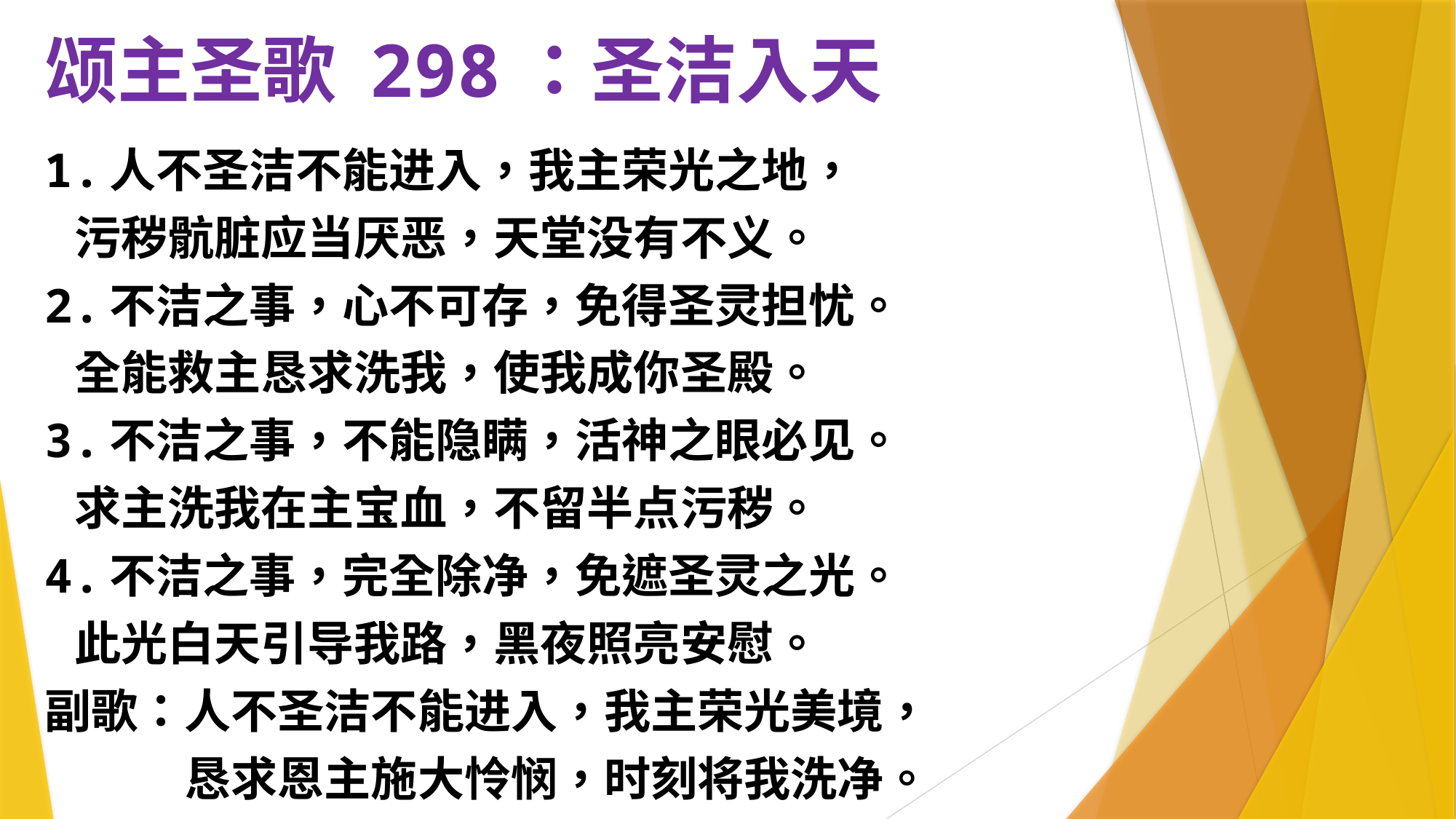

# 颂主圣歌 298：圣洁入天
1.人不圣洁不能进入，我主荣光之地，
  污秽骯脏应当厌恶，天堂没有不义。
2.不洁之事，心不可存，免得圣灵担忧。
  全能救主恳求洗我，使我成你圣殿。
3.不洁之事，不能隐瞒，活神之眼必见。
  求主洗我在主宝血，不留半点污秽。
4.不洁之事，完全除净，免遮圣灵之光。
  此光白天引导我路，黑夜照亮安慰。
副歌：人不圣洁不能进入，我主荣光美境，
　　　恳求恩主施大怜悯，时刻将我洗净。